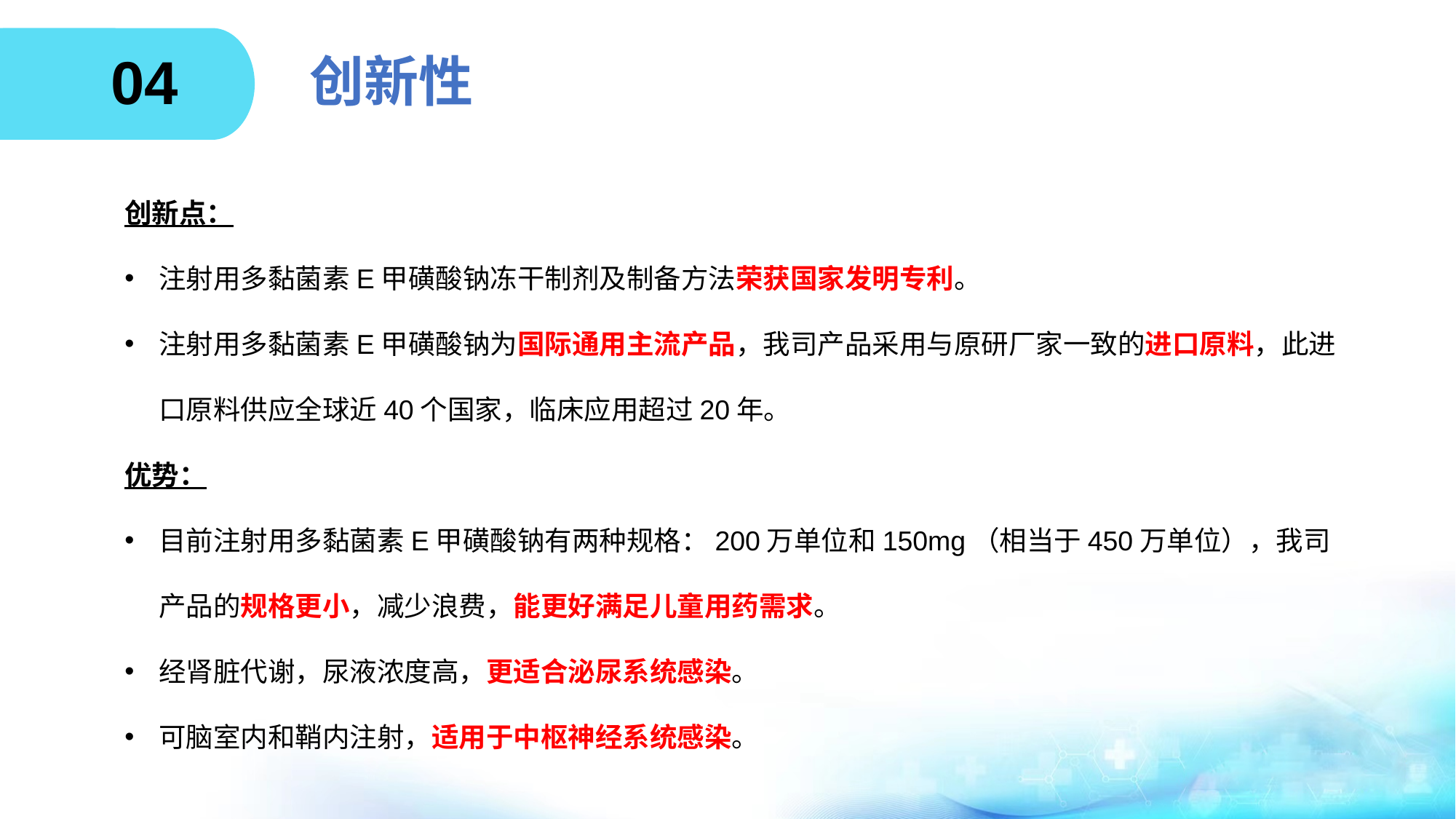

04
# 创新性
创新点：
注射用多黏菌素E甲磺酸钠冻干制剂及制备方法荣获国家发明专利。
注射用多黏菌素E甲磺酸钠为国际通用主流产品，我司产品采用与原研厂家一致的进口原料，此进口原料供应全球近40个国家，临床应用超过20年。
优势：
目前注射用多黏菌素E甲磺酸钠有两种规格：200万单位和150mg（相当于450万单位），我司产品的规格更小，减少浪费，能更好满足儿童用药需求。
经肾脏代谢，尿液浓度高，更适合泌尿系统感染。
可脑室内和鞘内注射，适用于中枢神经系统感染。